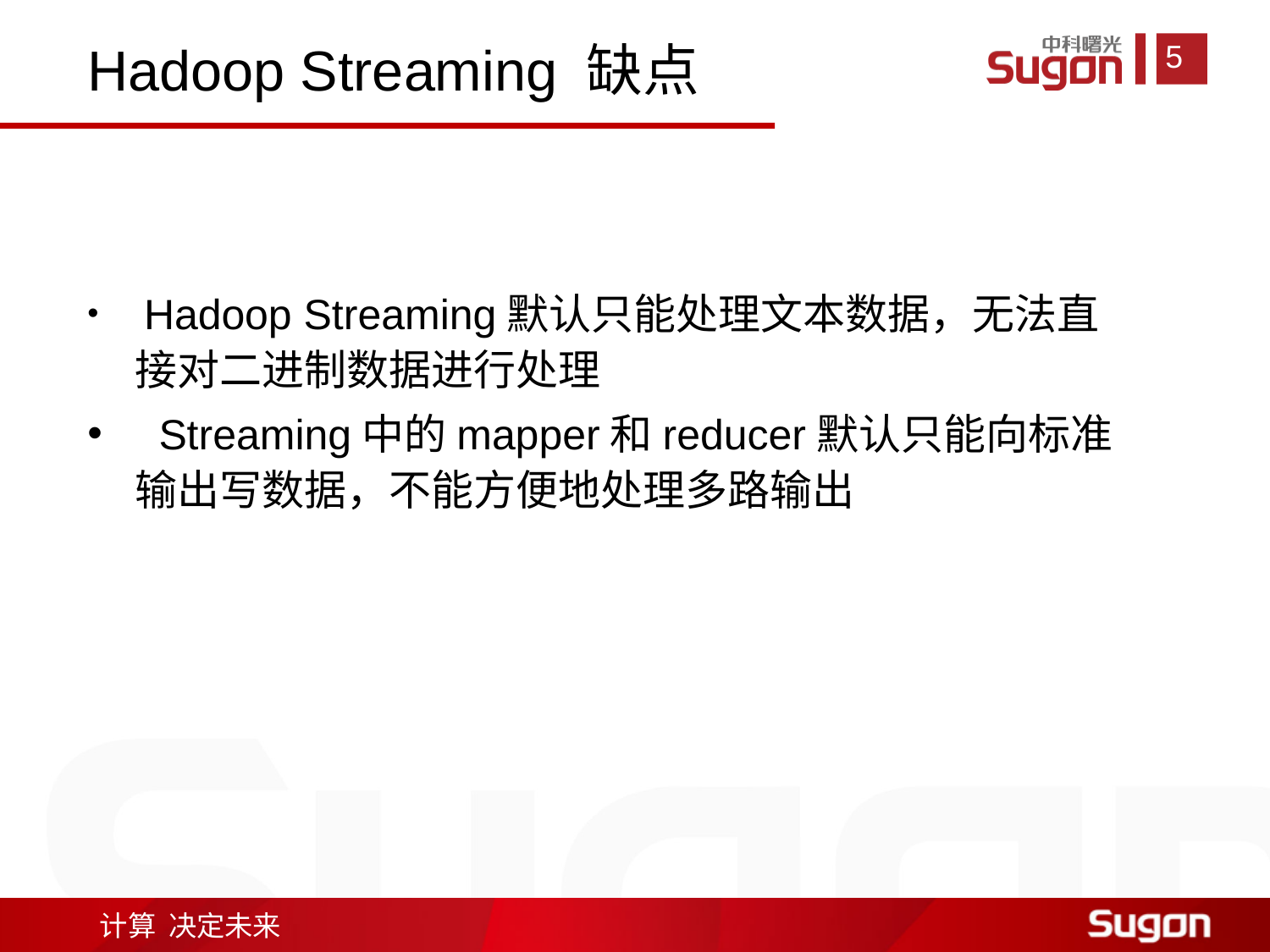

Hadoop Streaming 缺点
 Hadoop Streaming默认只能处理文本数据，无法直接对二进制数据进行处理
  Streaming中的mapper和reducer默认只能向标准输出写数据，不能方便地处理多路输出